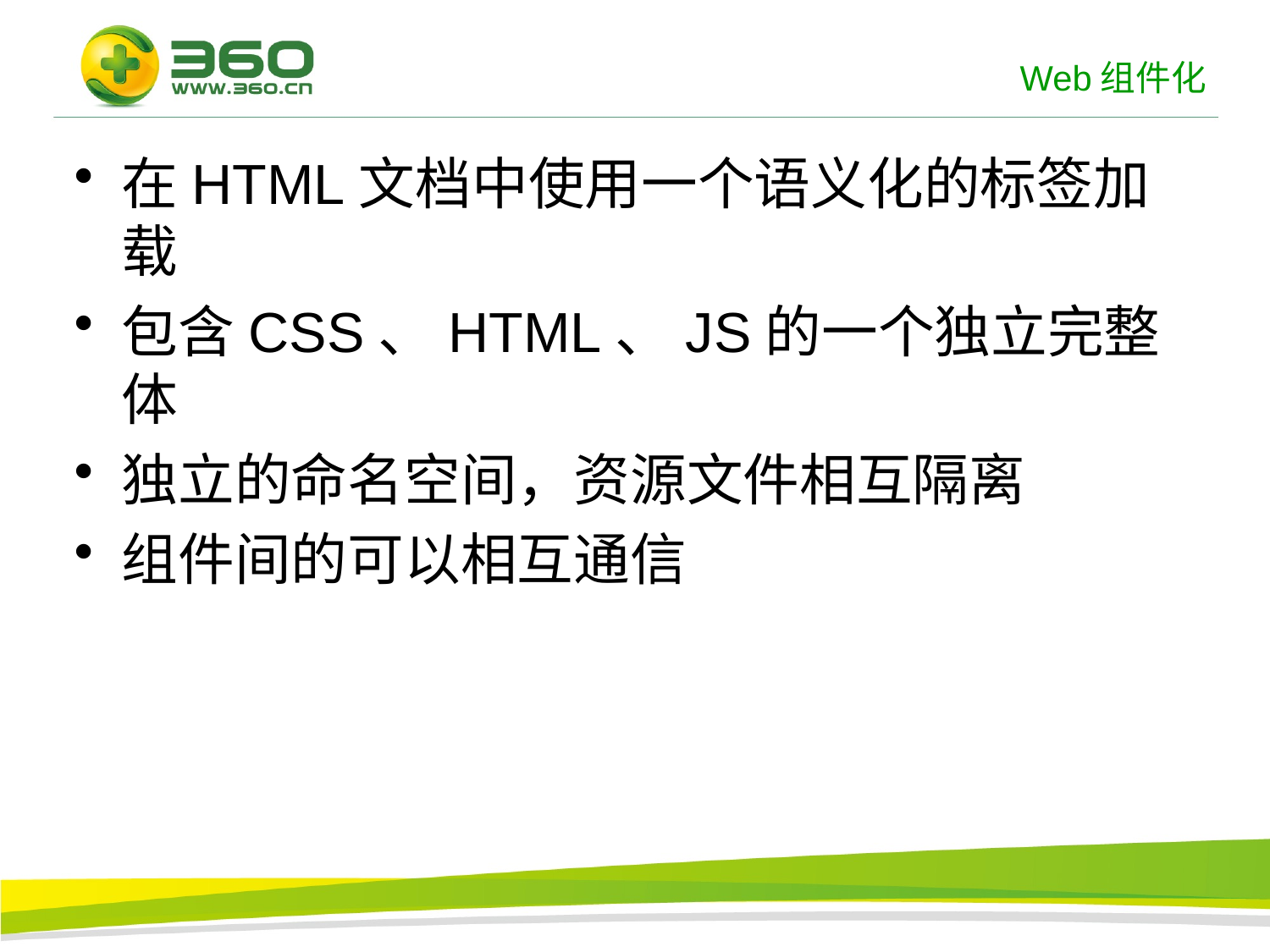

# Web组件化
在HTML文档中使用一个语义化的标签加载
包含CSS、HTML、JS的一个独立完整体
独立的命名空间，资源文件相互隔离
组件间的可以相互通信